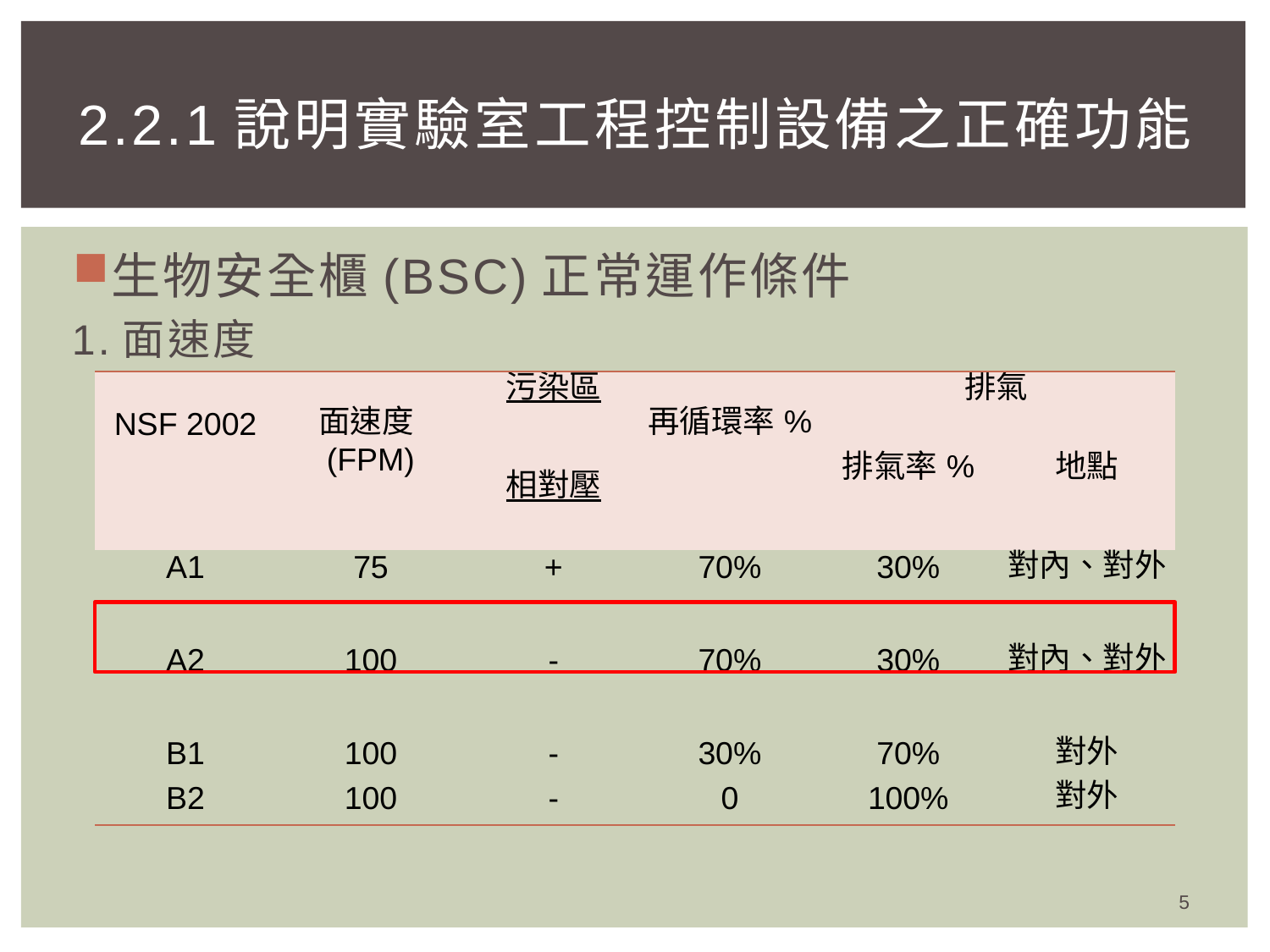

# 2.2.1說明實驗室工程控制設備之正確功能
生物安全櫃(BSC)正常運作條件
1.面速度

| NSF 2002 | 面速度(FPM) | 污染區 相對壓 | 再循環率% | 排氣 |  |
| --- | --- | --- | --- | --- | --- |
|  |  |  |  | 排氣率% | 地點 |
| A1 | 75 | + | 70% | 30% | 對內、對外 |
| A2 | 100 | - | 70% | 30% | 對內、對外 |
| B1 | 100 | - | 30% | 70% | 對外 |
| B2 | 100 | - | 0 | 100% | 對外 |

5